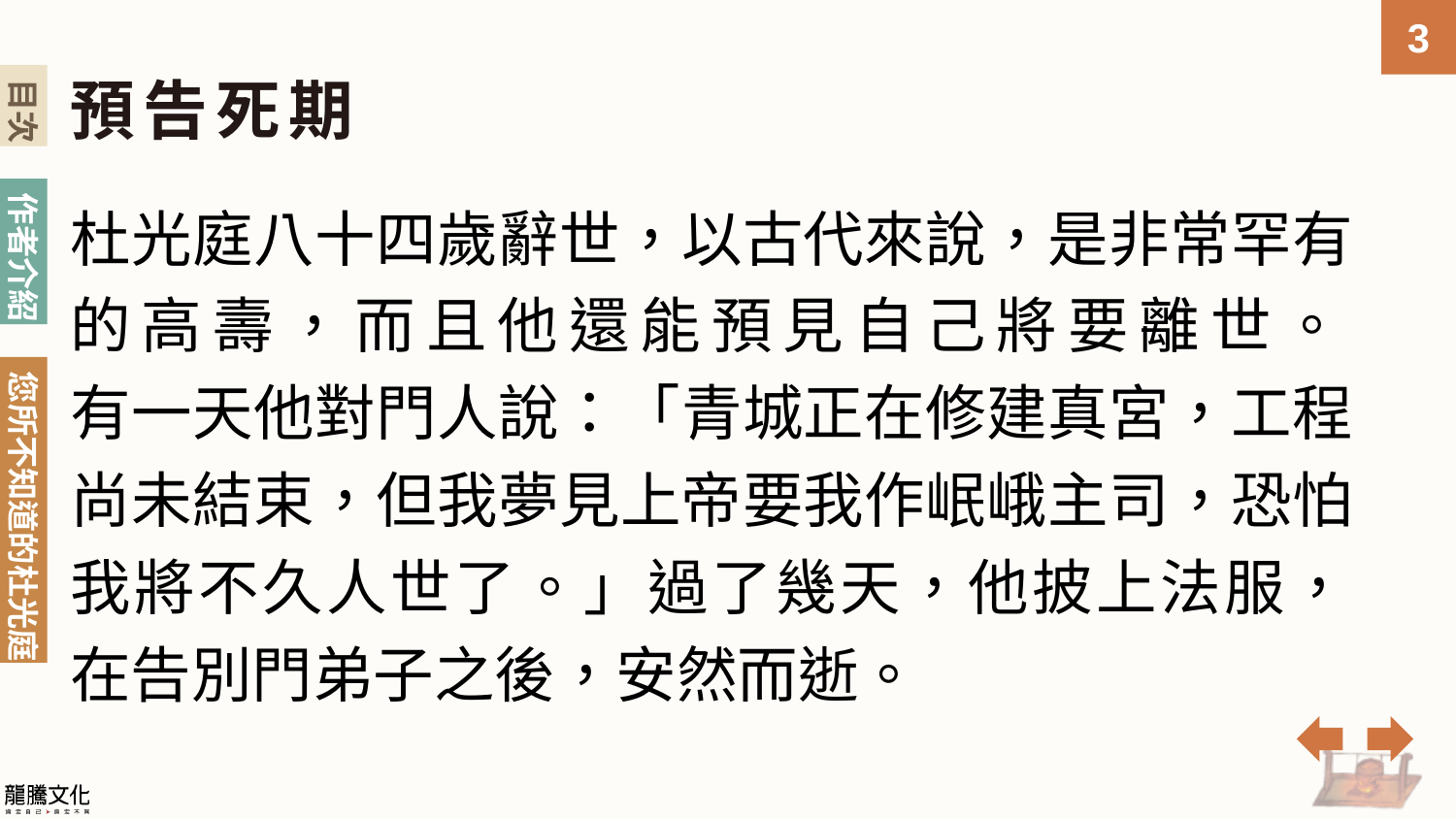

預告死期
杜光庭八十四歲辭世，以古代來說，是非常罕有的高壽，而且他還能預見自己將要離世。
有一天他對門人說：「青城正在修建真宮，工程尚未結束，但我夢見上帝要我作岷峨主司，恐怕我將不久人世了。」過了幾天，他披上法服，
在告別門弟子之後，安然而逝。
您所不知道的杜光庭